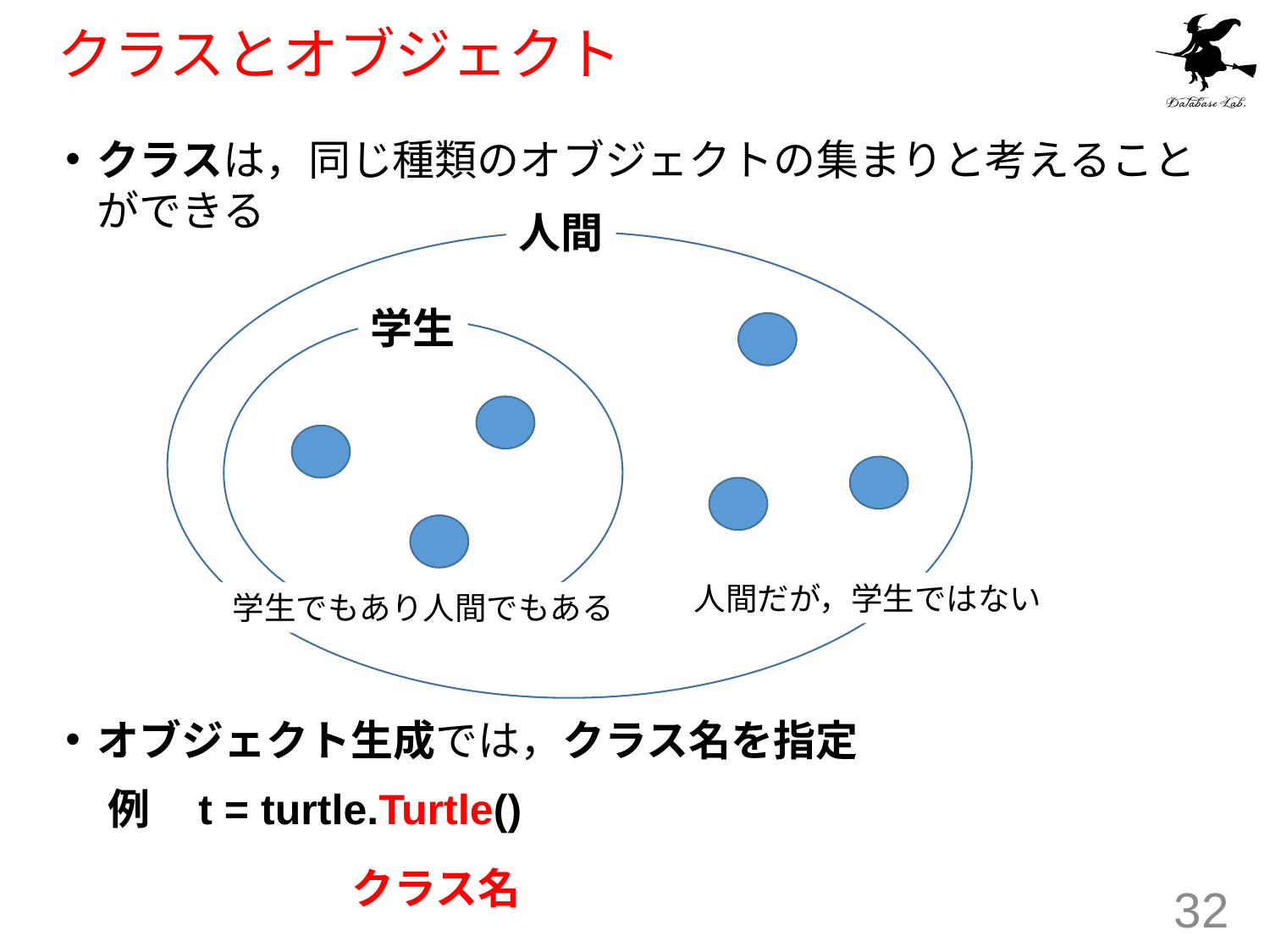

# クラスとオブジェクト
クラスは，同じ種類のオブジェクトの集まりと考えることができる

オブジェクト生成では，クラス名を指定
　例    t = turtle.Turtle()
人間

学生

人間だが，学生ではない
学生でもあり人間でもある
クラス名
32